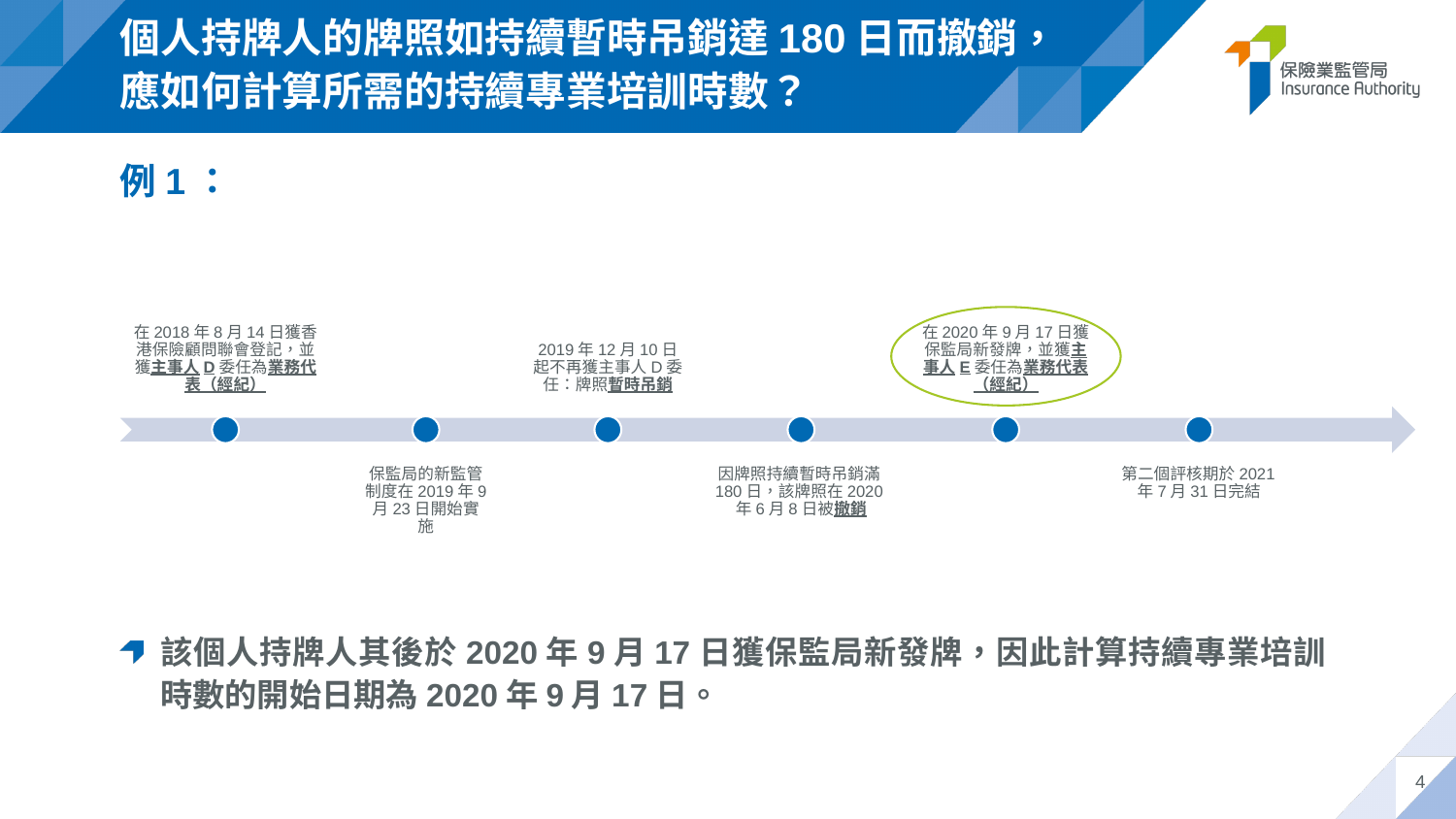

# 個人持牌人的牌照如持續暫時吊銷達180日而撤銷，應如何計算所需的持續專業培訓時數？
例1：
在2018年8月14日獲香港保險顧問聯會登記，並獲主事人D委任為業務代表（經紀）
保監局的新監管制度在2019年9月23日開始實施
2019年12月10日起不再獲主事人D委任：牌照暫時吊銷
因牌照持續暫時吊銷滿180日，該牌照在2020年6月8日被撤銷
在2020年9月17日獲保監局新發牌，並獲主事人E委任為業務代表（經紀）
第二個評核期於2021年7月31日完結

該個人持牌人其後於2020年9月17日獲保監局新發牌，因此計算持續專業培訓時數的開始日期為2020年9月17日。
4